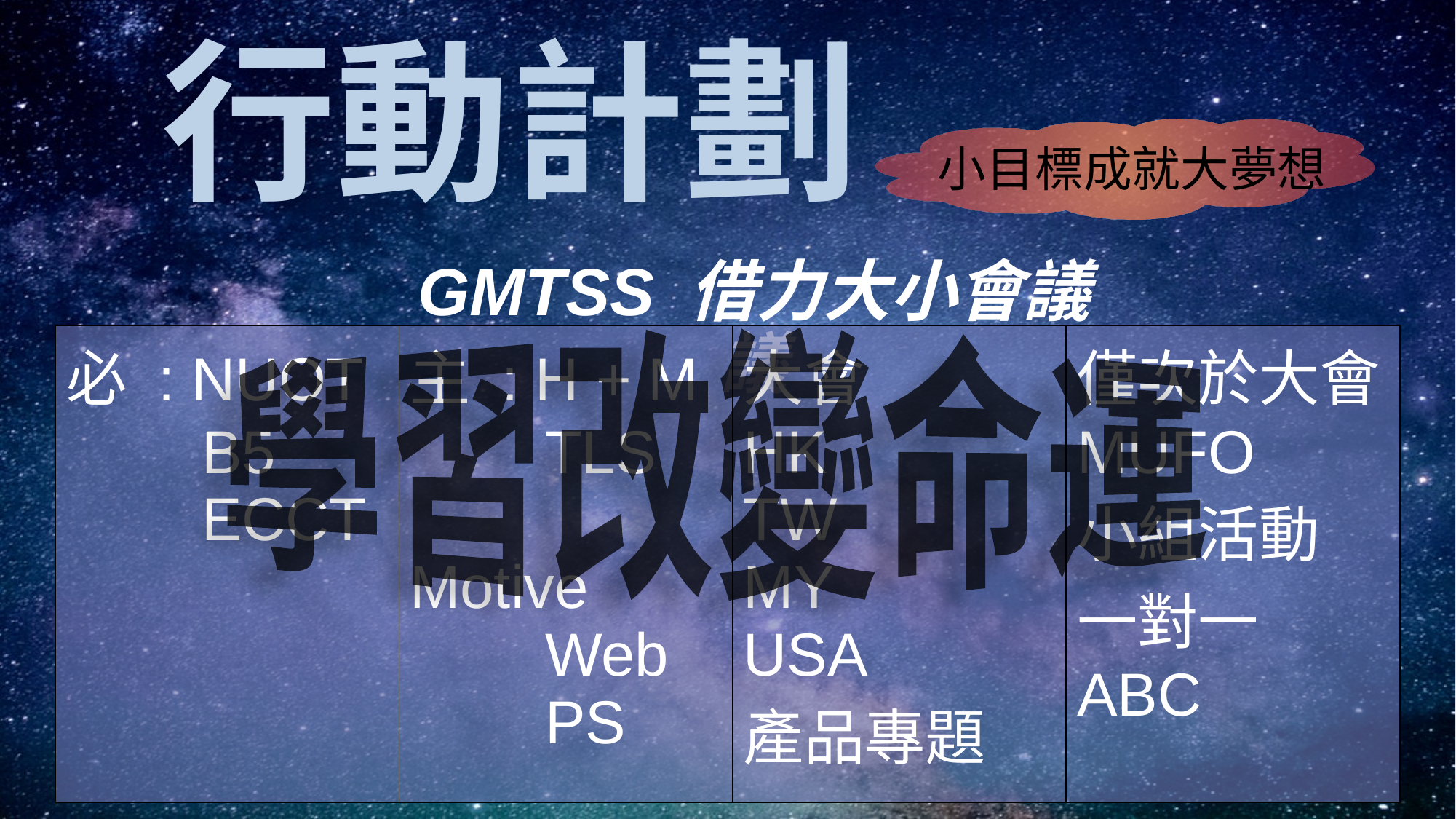

# 行動計劃  小目標成就大夢想

GMTSS 借力大小會議議

| 必 : NUOT B5 ECCT | 主 : H + M TLS Motive Web PS | 大會 HK TW MY USA 產品專題 | 僅次於大會 MUFO 小組活動 一對一 ABC |
| --- | --- | --- | --- |
學習改變命運